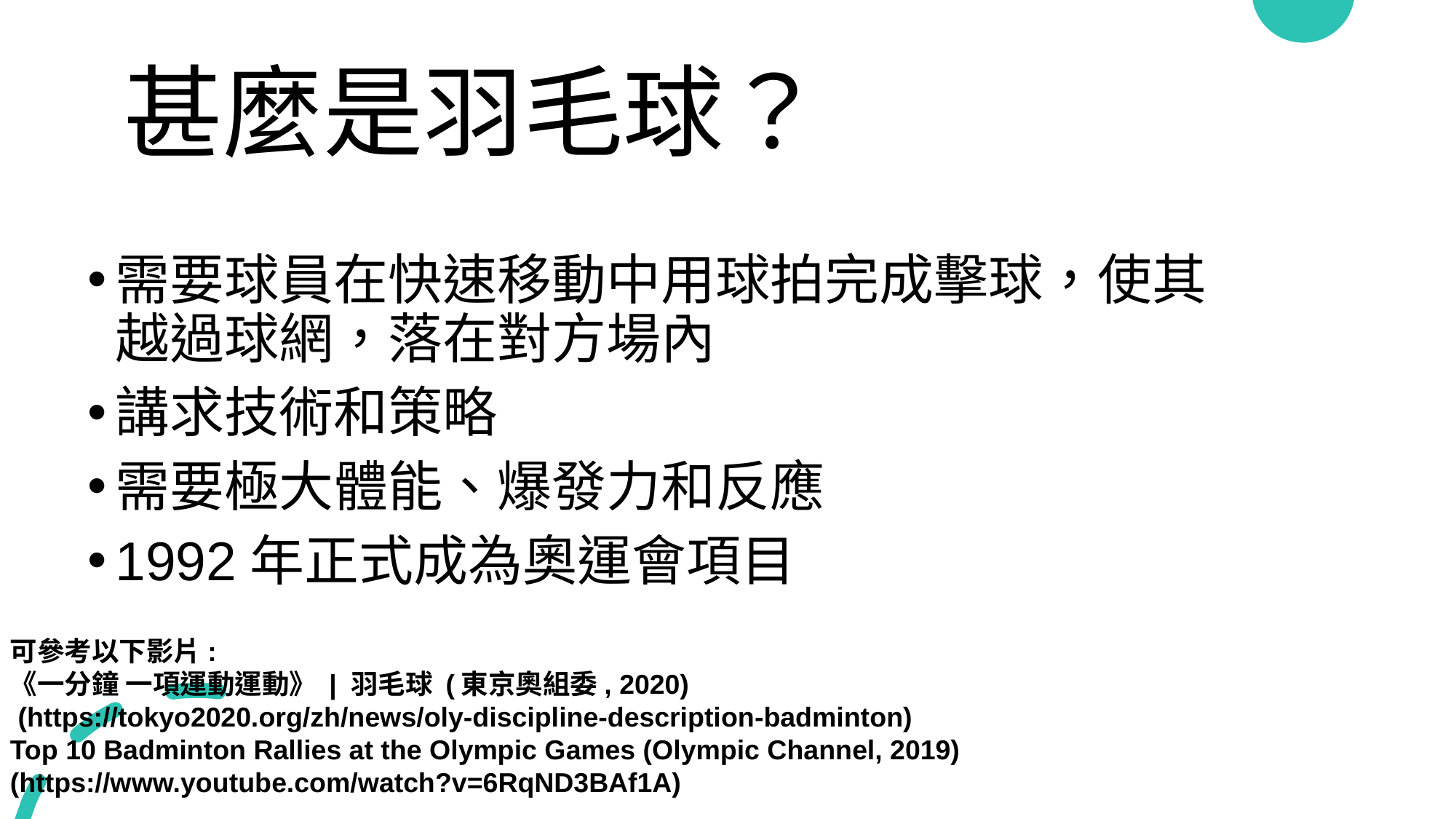

# 甚麼是羽毛球？
需要球員在快速移動中用球拍完成擊球，使其越過球網，落在對方場內
講求技術和策略
需要極大體能、爆發力和反應
1992年正式成為奧運會項目

可參考以下影片:
《一分鐘 一項運動運動》 | 羽毛球 (東京奧組委, 2020)
 (https://tokyo2020.org/zh/news/oly-discipline-description-badminton)
Top 10 Badminton Rallies at the Olympic Games (Olympic Channel, 2019)
(https://www.youtube.com/watch?v=6RqND3BAf1A)